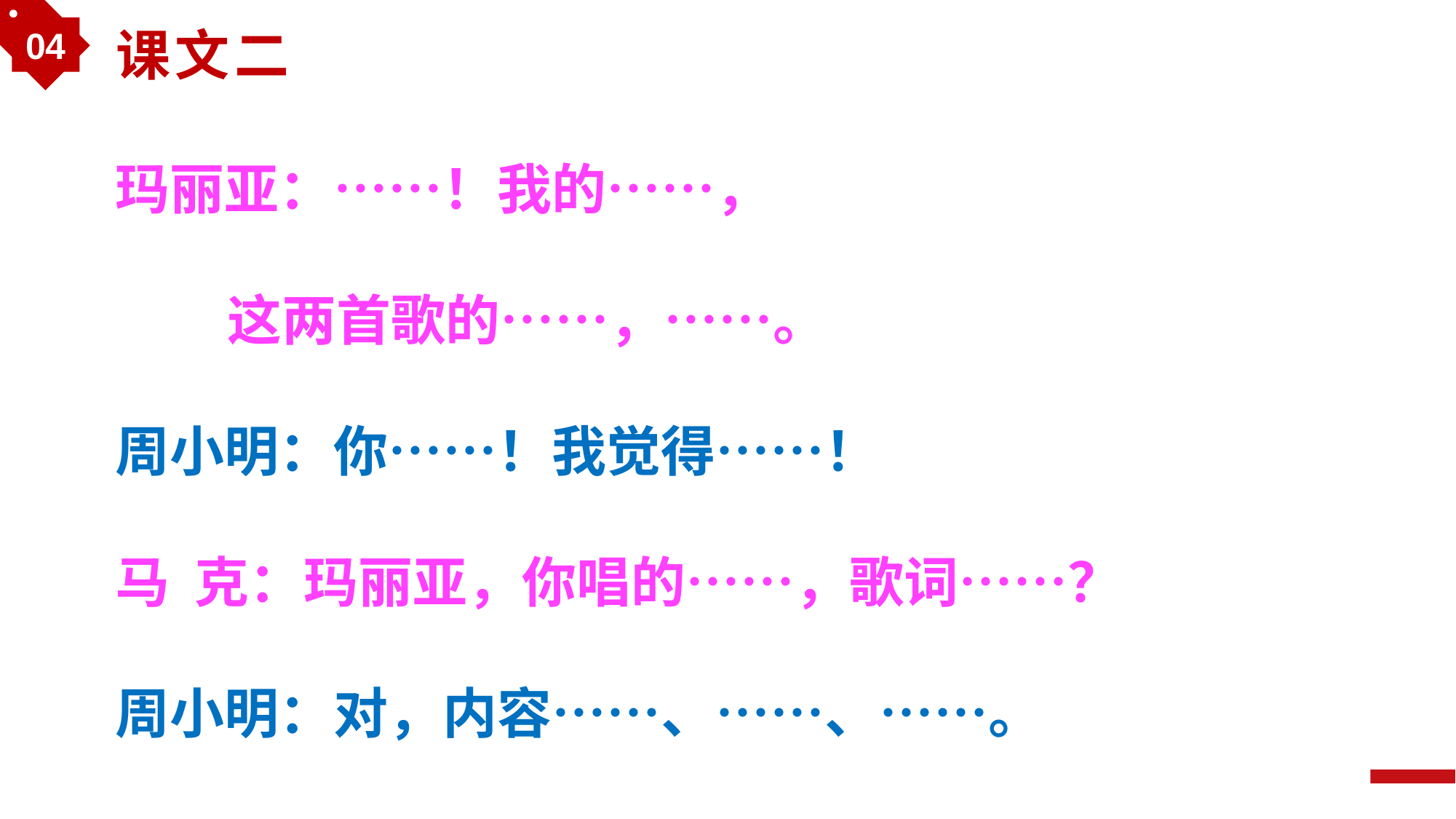

04
课文二
玛丽亚：……！我的……，
        这两首歌的……，……。
周小明：你……！我觉得……！
马  克：玛丽亚，你唱的……，歌词……？
周小明：对，内容……、……、……。